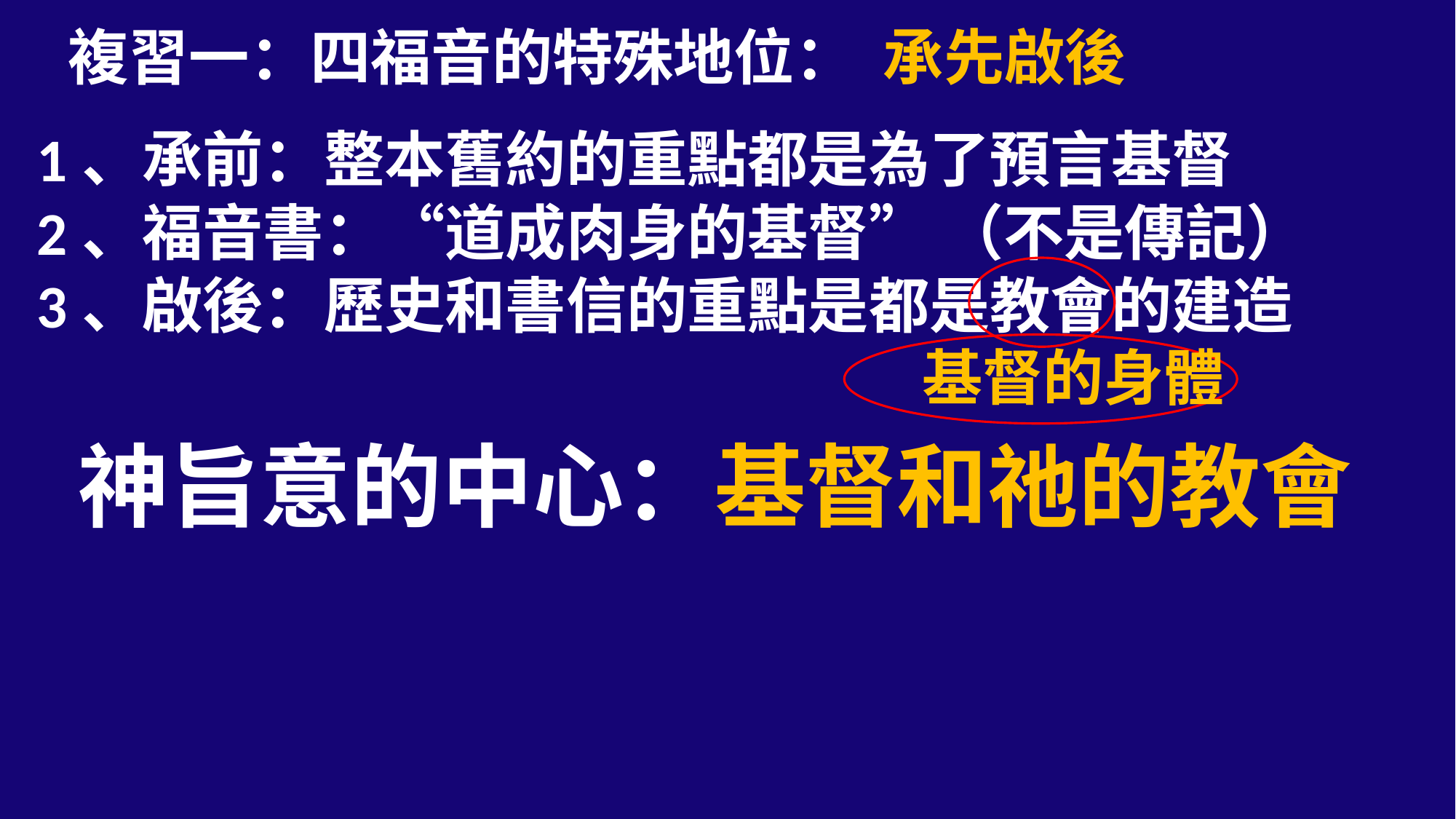

複習一：四福音的特殊地位：  承先啟後
1、承前：整本舊約的重點都是為了預言基督
2、福音書：“道成肉身的基督” （不是傳記）
3、啟後：歷史和書信的重點是都是教會的建造
                                                               基督的身體

神旨意的中心：基督和祂的教會